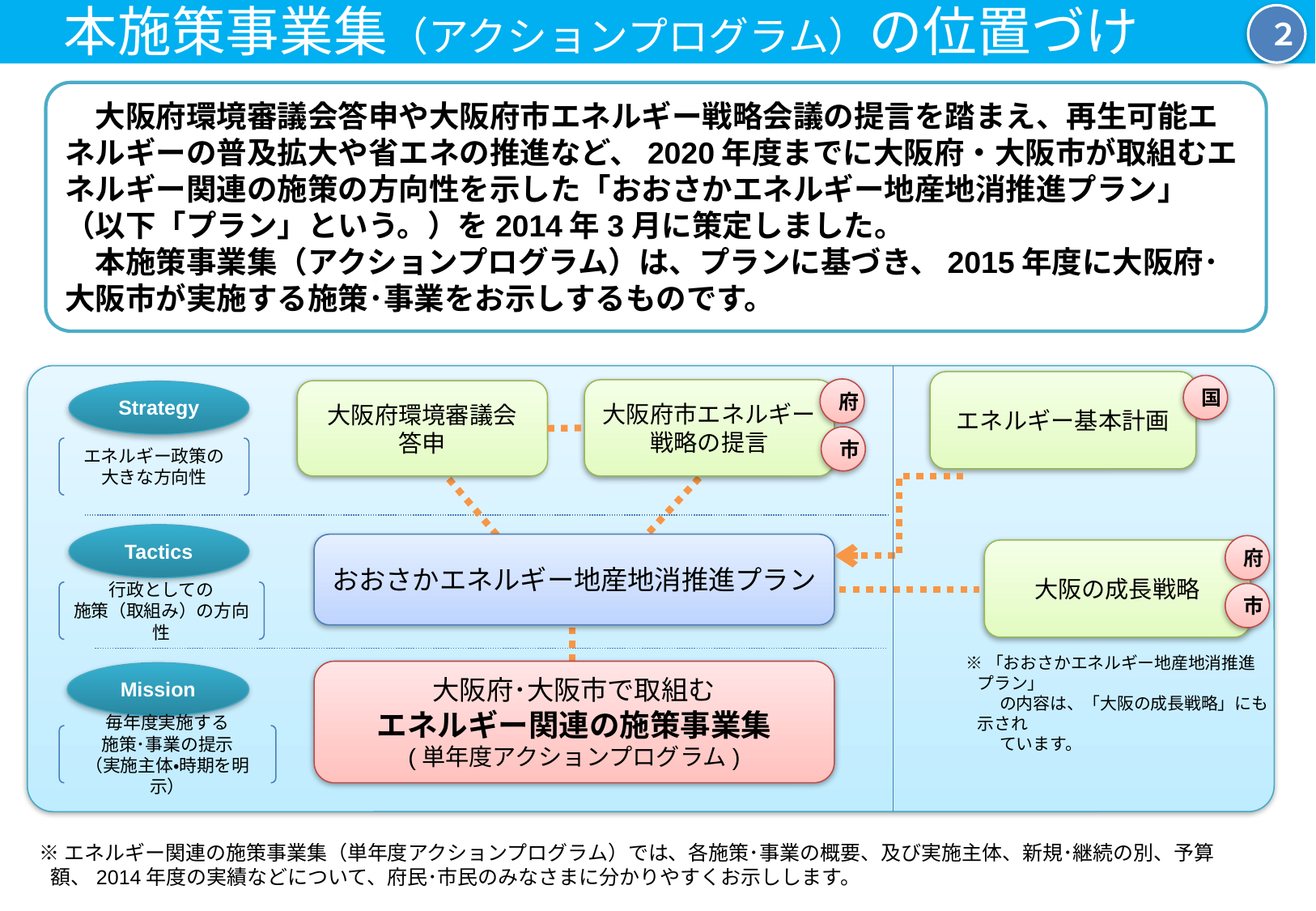

本施策事業集（アクションプログラム）の位置づけ
２
　大阪府環境審議会答申や大阪府市エネルギー戦略会議の提言を踏まえ、再生可能エネルギーの普及拡大や省エネの推進など、2020年度までに大阪府・大阪市が取組むエネルギー関連の施策の方向性を示した「おおさかエネルギー地産地消推進プラン」（以下「プラン」という。）を2014年3月に策定しました。
　本施策事業集（アクションプログラム）は、プランに基づき、2015年度に大阪府･大阪市が実施する施策･事業をお示しするものです。

エネルギー基本計画
国
府
大阪府市エネルギー
戦略の提言
大阪府環境審議会
答申
Strategy
市
エネルギー政策の
大きな方向性
Tactics
おおさかエネルギー地産地消推進プラン
府
大阪の成長戦略
行政としての
施策（取組み）の方向性
市
※「おおさかエネルギー地産地消推進プラン」
　　の内容は、「大阪の成長戦略」にも示され
　　ています。
大阪府･大阪市で取組む
エネルギー関連の施策事業集
(単年度アクションプログラム)
Mission
毎年度実施する
施策･事業の提示
（実施主体・時期を明示）
※エネルギー関連の施策事業集（単年度アクションプログラム）では、各施策･事業の概要、及び実施主体、新規･継続の別、予算額、2014年度の実績などについて、府民･市民のみなさまに分かりやすくお示しします。